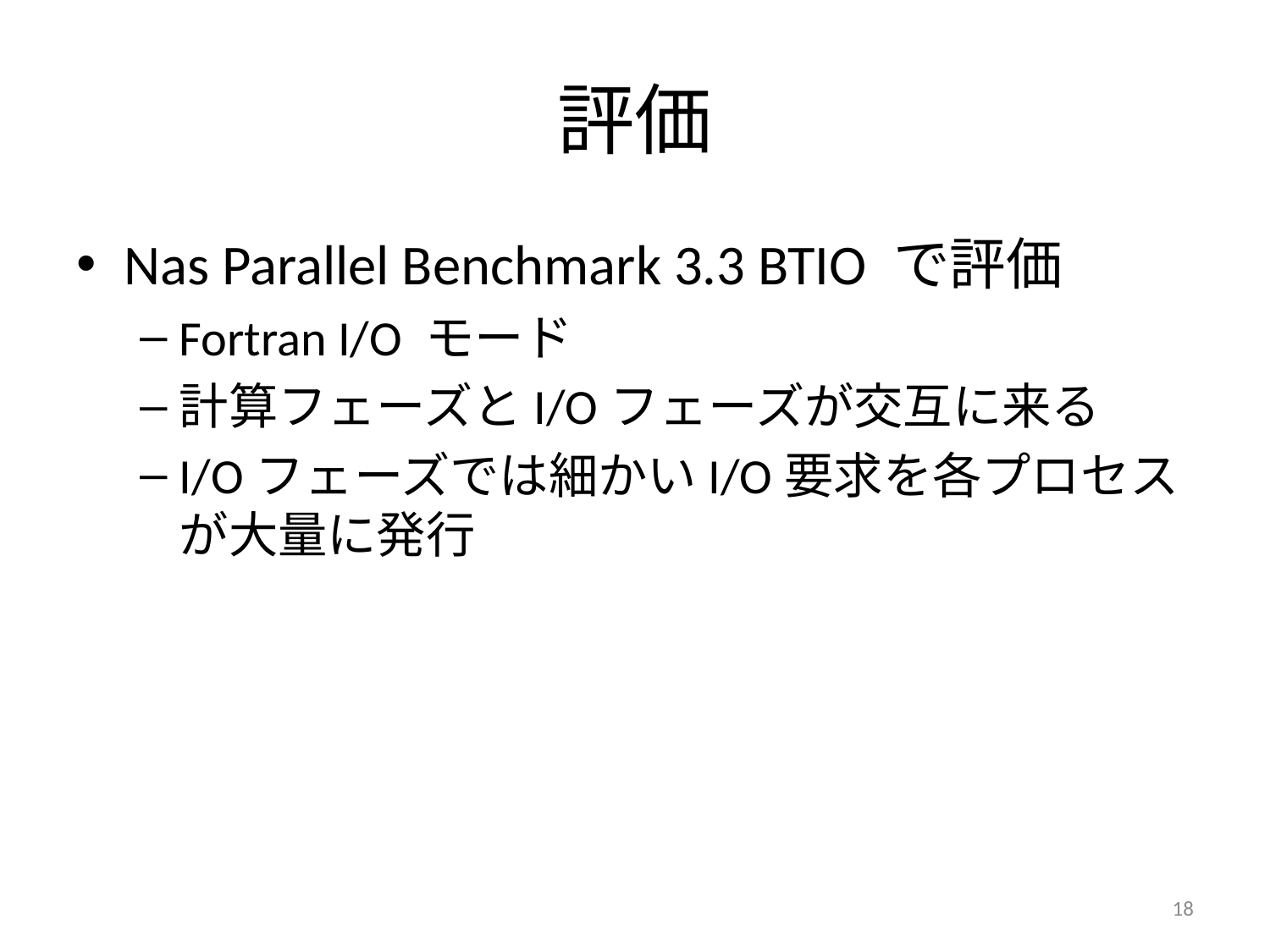

# 評価
Nas Parallel Benchmark 3.3 BTIO で評価
Fortran I/O モード
計算フェーズとI/Oフェーズが交互に来る
I/Oフェーズでは細かいI/O要求を各プロセスが大量に発行
18